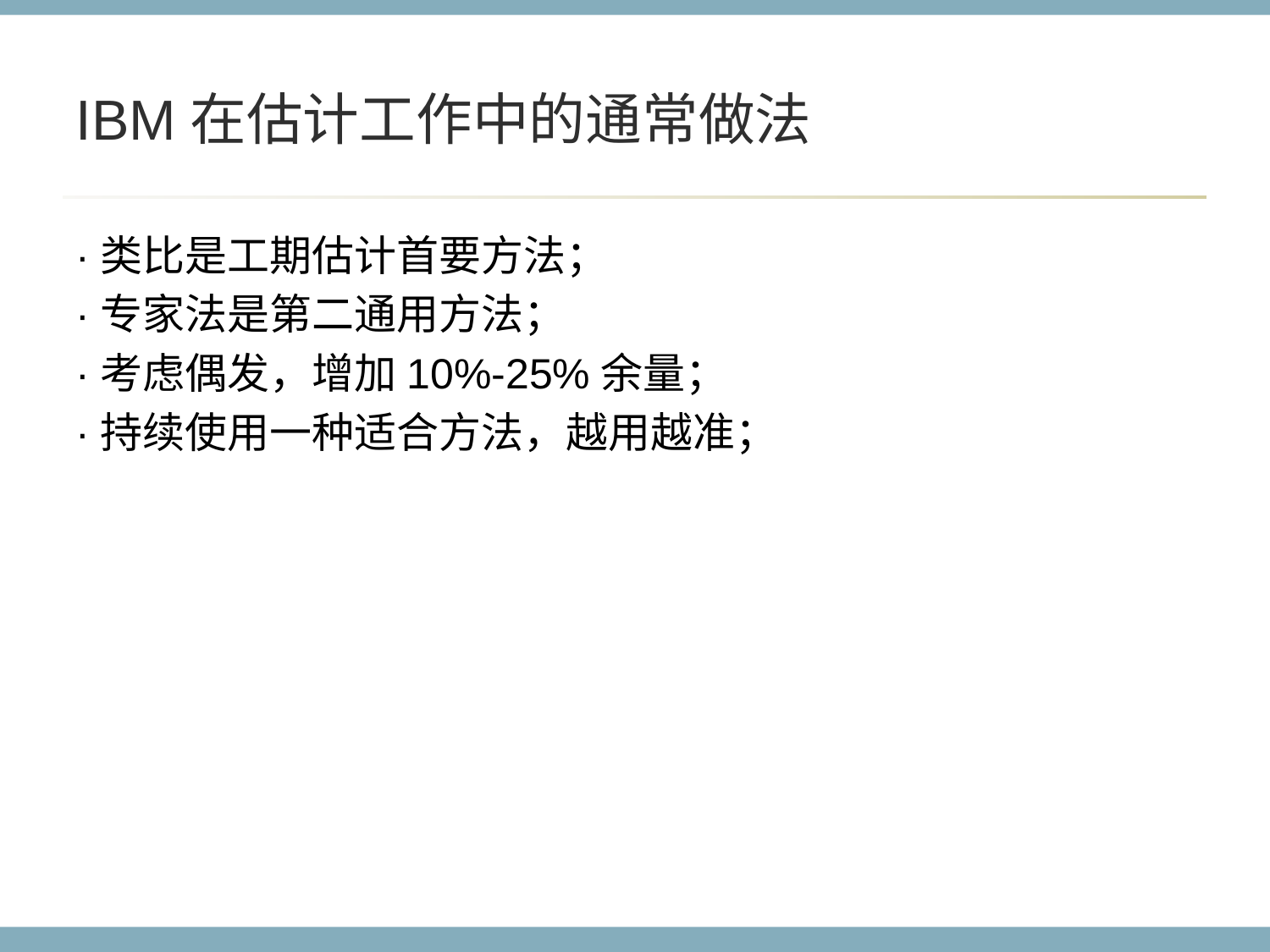

# IBM在估计工作中的通常做法
·类比是工期估计首要方法；
·专家法是第二通用方法；
·考虑偶发，增加10%-25%余量；
·持续使用一种适合方法，越用越准；